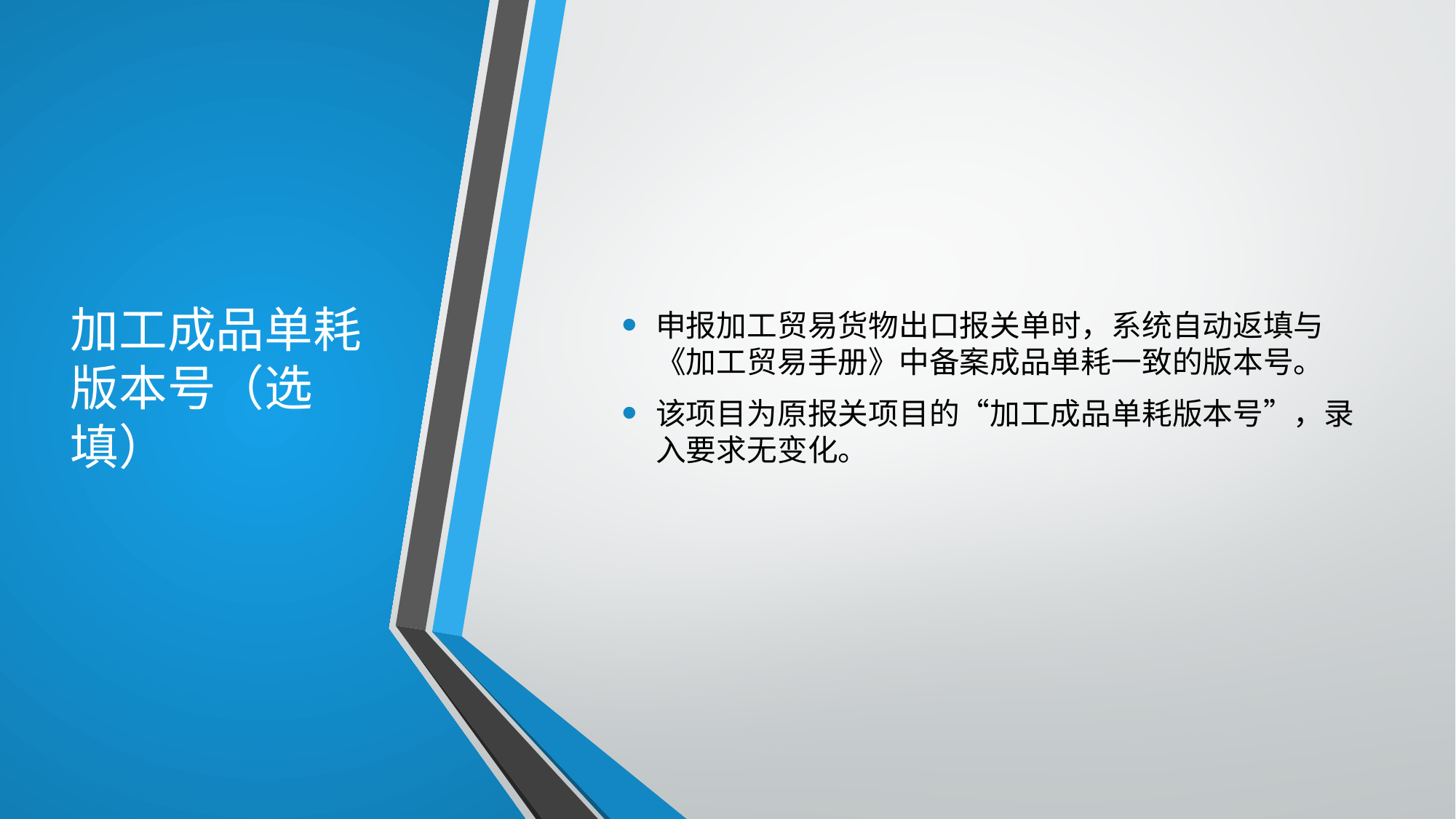

# 加工成品单耗版本号（选填）
申报加工贸易货物出口报关单时，系统自动返填与《加工贸易手册》中备案成品单耗一致的版本号。
该项目为原报关项目的“加工成品单耗版本号”，录入要求无变化。